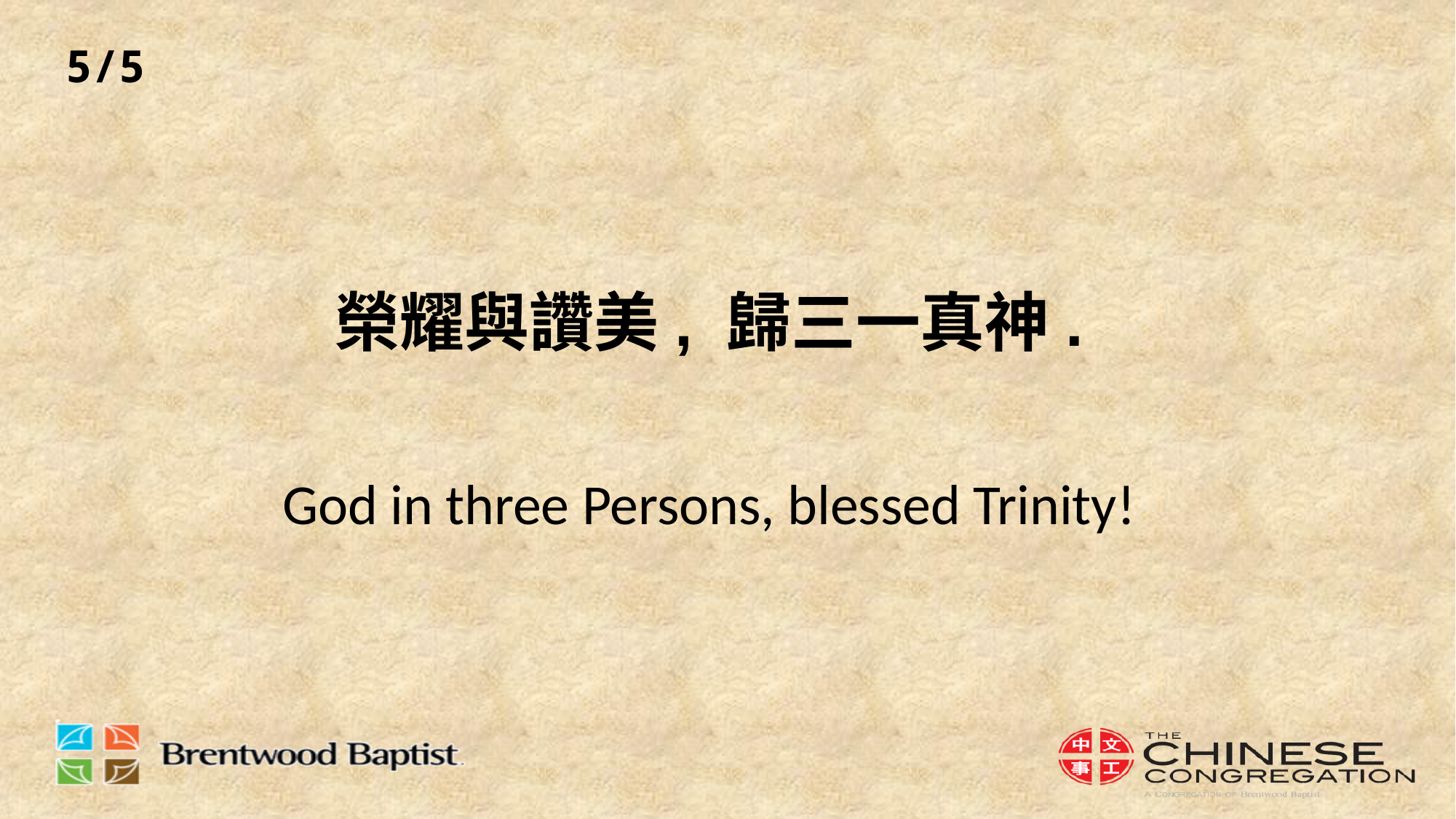

5/5
# 榮耀與讚美, 歸三一真神. God in three Persons, blessed Trinity!